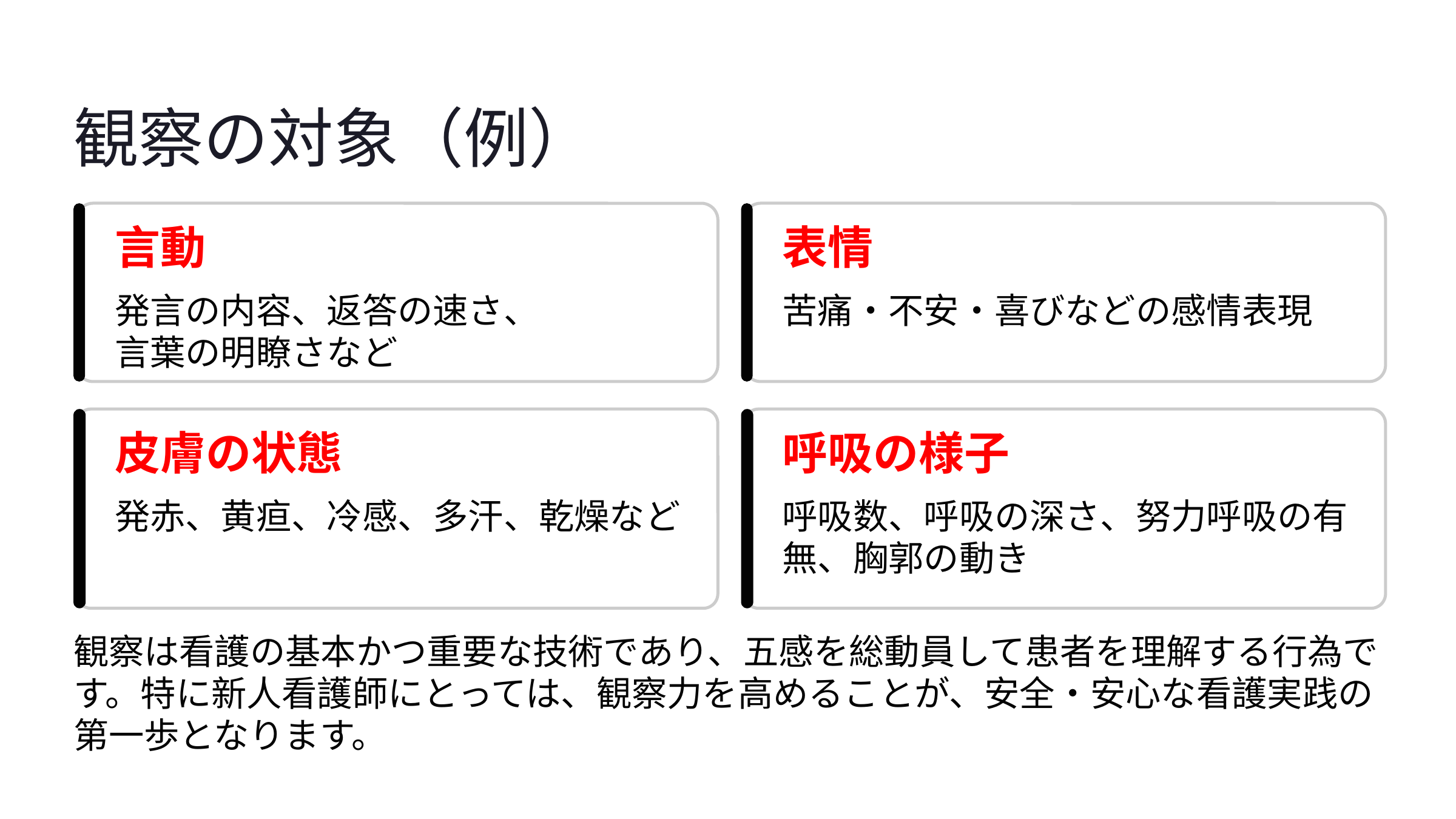

観察の対象（例）

言動
表情
発言の内容、返答の速さ、
言葉の明瞭さなど
苦痛・不安・喜びなどの感情表現

皮膚の状態
呼吸の様子
発赤、黄疸、冷感、多汗、乾燥など
呼吸数、呼吸の深さ、努力呼吸の有無、胸郭の動き
観察は看護の基本かつ重要な技術であり、五感を総動員して患者を理解する行為です。特に新人看護師にとっては、観察力を高めることが、安全・安心な看護実践の第一歩となります。